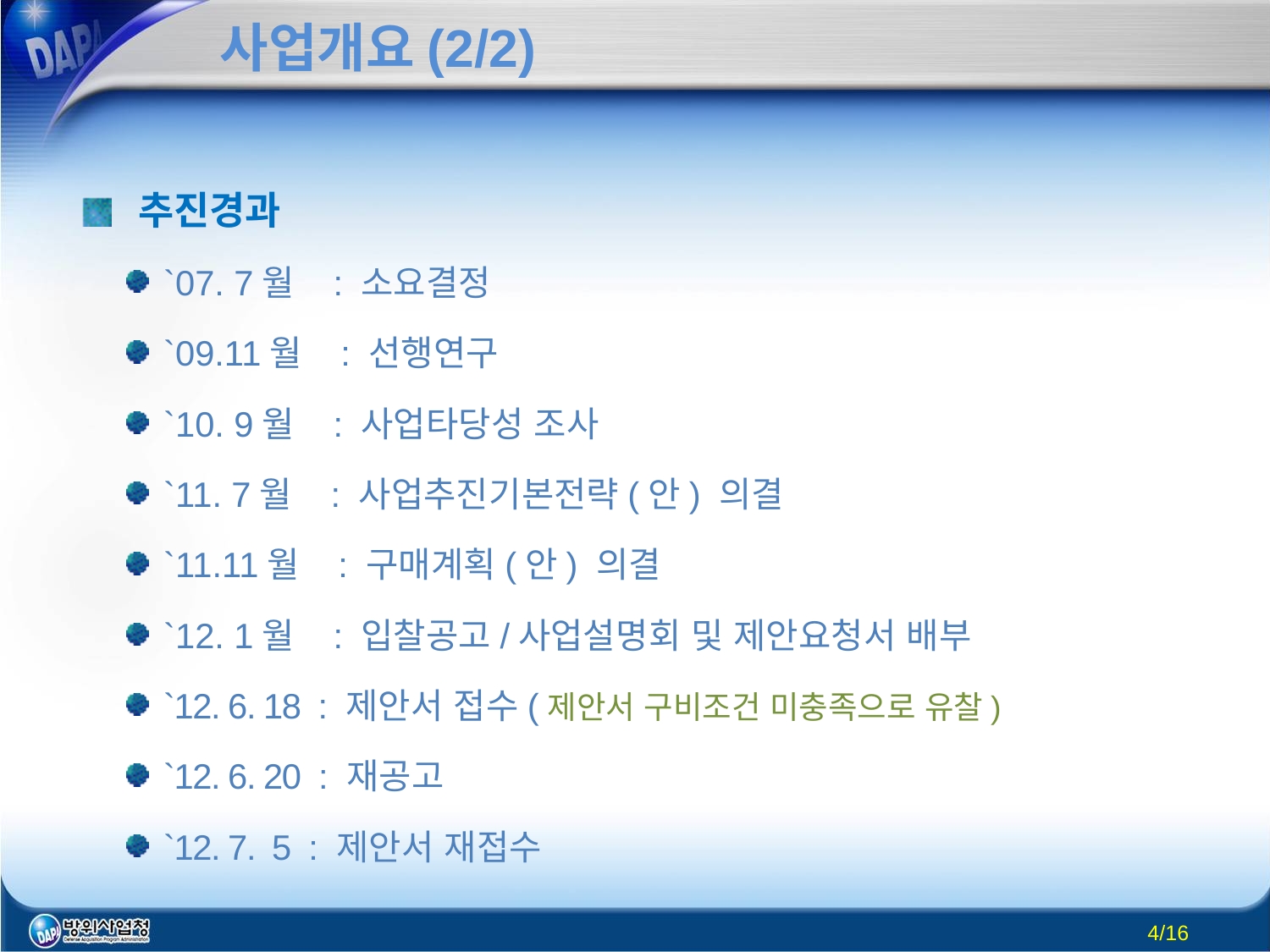

# 사업개요(2/2)
추진경과
`07. 7월   : 소요결정
`09.11월   : 선행연구
`10. 9월   : 사업타당성 조사
`11. 7월   : 사업추진기본전략(안) 의결
`11.11월   : 구매계획(안) 의결
`12. 1월   : 입찰공고/사업설명회 및 제안요청서 배부
`12. 6. 18  : 제안서 접수(제안서 구비조건 미충족으로 유찰)
`12. 6. 20  : 재공고
`12. 7.  5  : 제안서 재접수
4/16